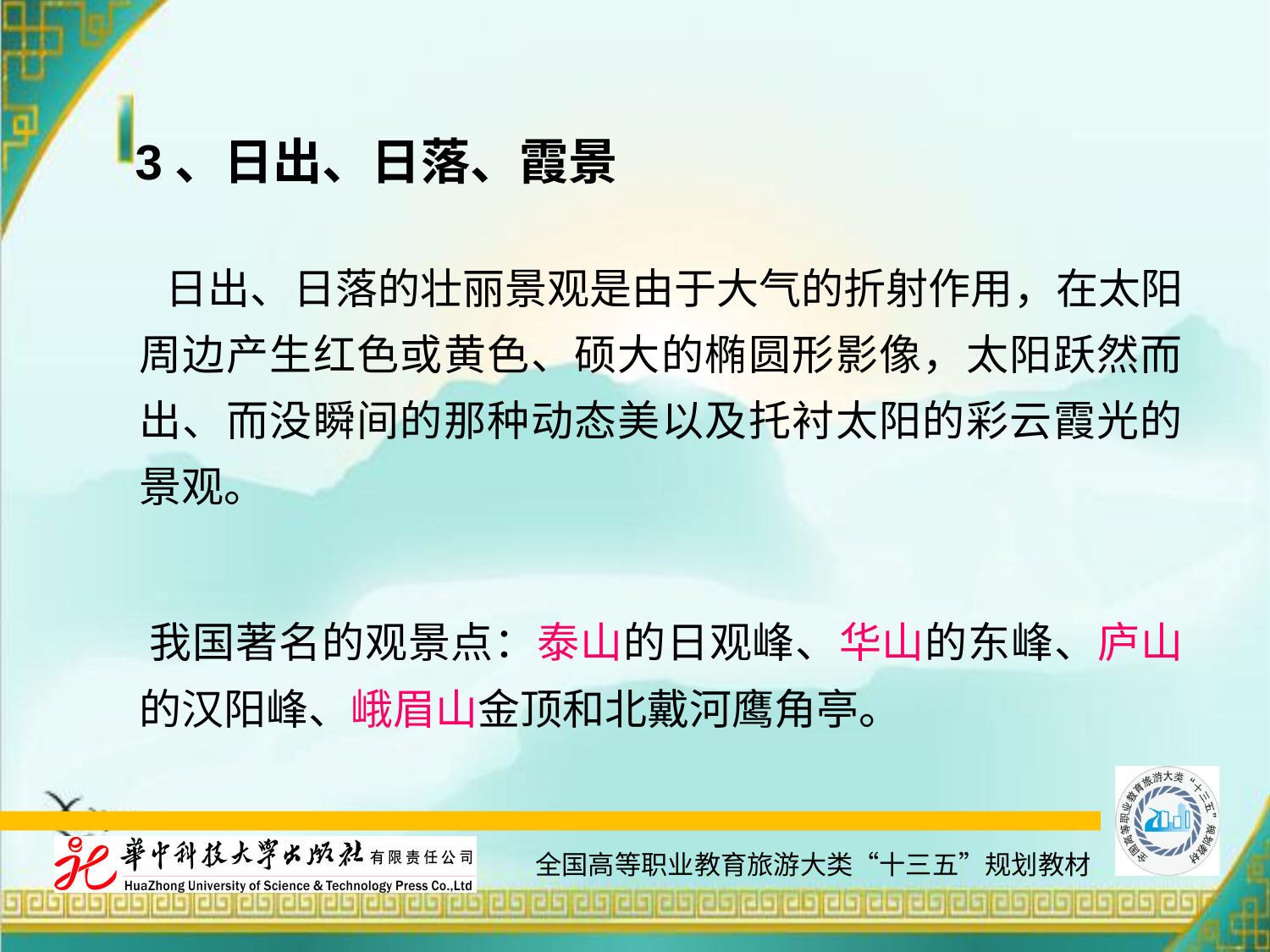

3、日出、日落、霞景

     日出、日落的壮丽景观是由于大气的折射作用，在太阳周边产生红色或黄色、硕大的椭圆形影像，太阳跃然而出、而没瞬间的那种动态美以及托衬太阳的彩云霞光的景观。

   我国著名的观景点：泰山的日观峰、华山的东峰、庐山的汉阳峰、峨眉山金顶和北戴河鹰角亭。